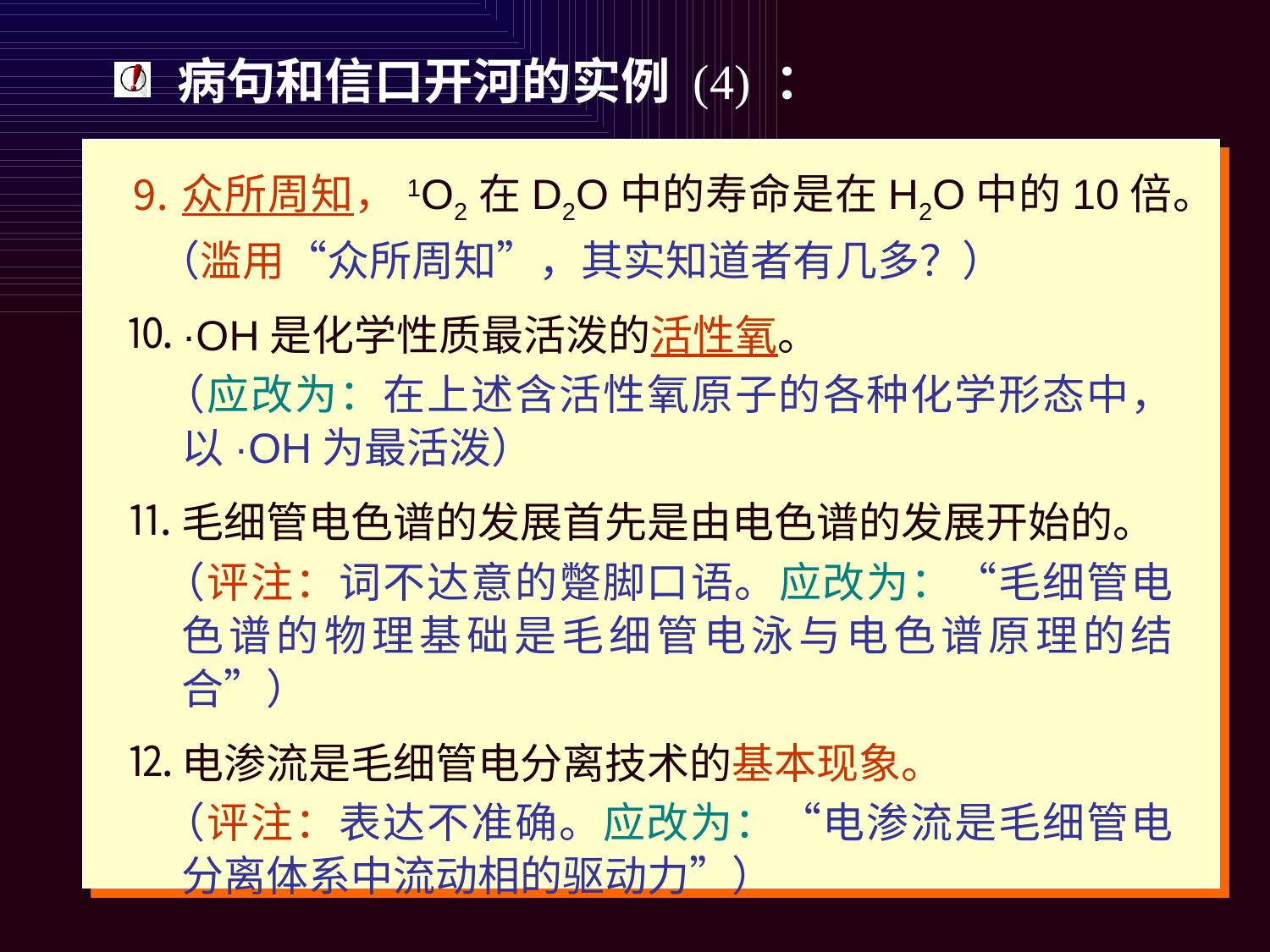

病句和信口开河的实例 (4) ：

众所周知，1O2在D2O中的寿命是在H2O中的10倍。
  （滥用“众所周知”，其实知道者有几多？）
·OH是化学性质最活泼的活性氧。
  （应改为：在上述含活性氧原子的各种化学形态中，以·OH为最活泼）
毛细管电色谱的发展首先是由电色谱的发展开始的。
  （评注：词不达意的蹩脚口语。应改为：“毛细管电色谱的物理基础是毛细管电泳与电色谱原理的结合”）
电渗流是毛细管电分离技术的基本现象。
  （评注：表达不准确。应改为：“电渗流是毛细管电分离体系中流动相的驱动力”）